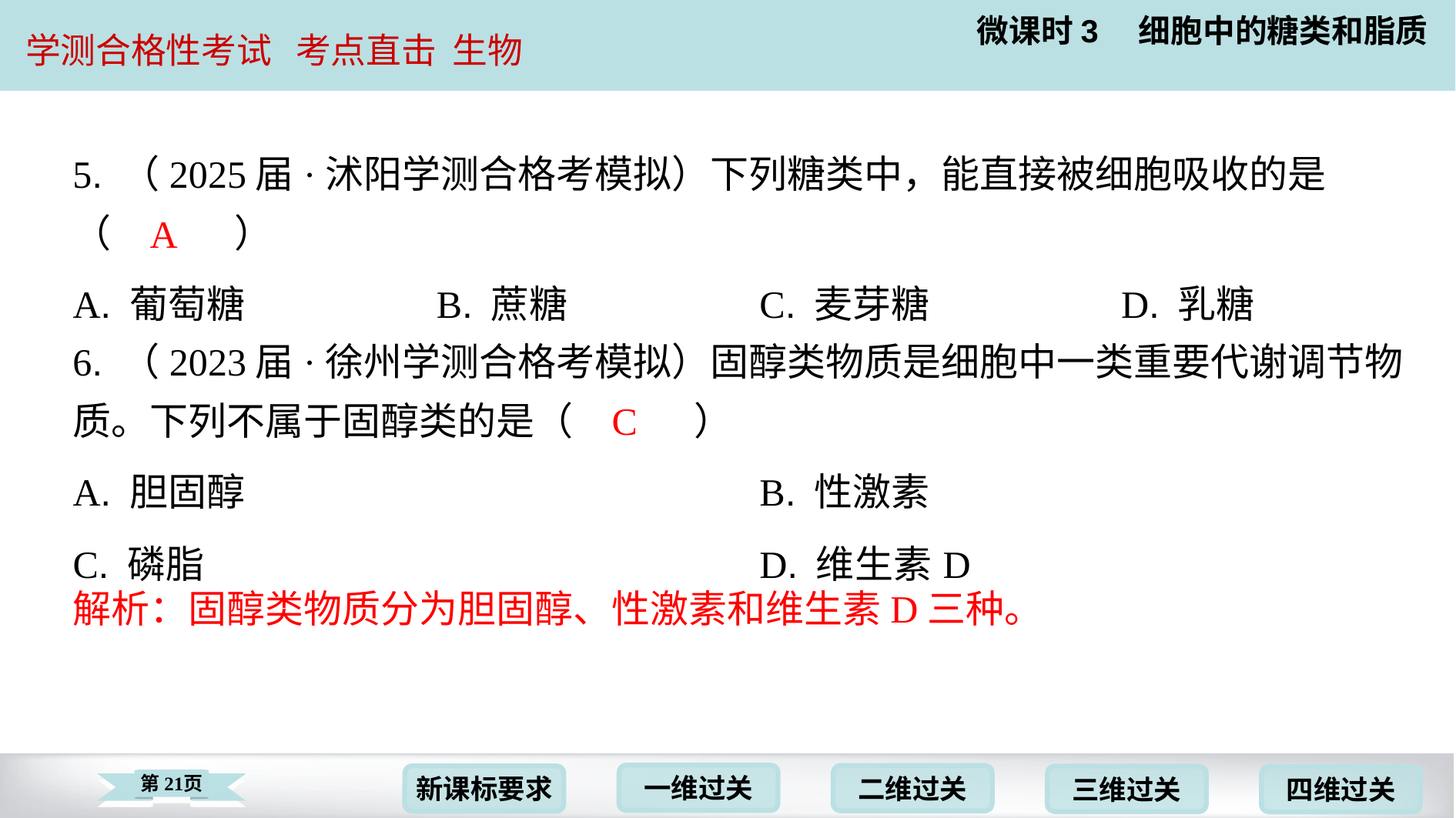

5. （2025届·沭阳学测合格考模拟）下列糖类中，能直接被细胞吸收的是
（　A　）
A
| A. 葡萄糖 | B. 蔗糖 | C. 麦芽糖 | D. 乳糖 |
| --- | --- | --- | --- |
6. （2023届·徐州学测合格考模拟）固醇类物质是细胞中一类重要代谢调节物
质。下列不属于固醇类的是（　C　）
C
| A. 胆固醇 | B. 性激素 |
| --- | --- |
| C. 磷脂 | D. 维生素D |
解析：固醇类物质分为胆固醇、性激素和维生素D三种。